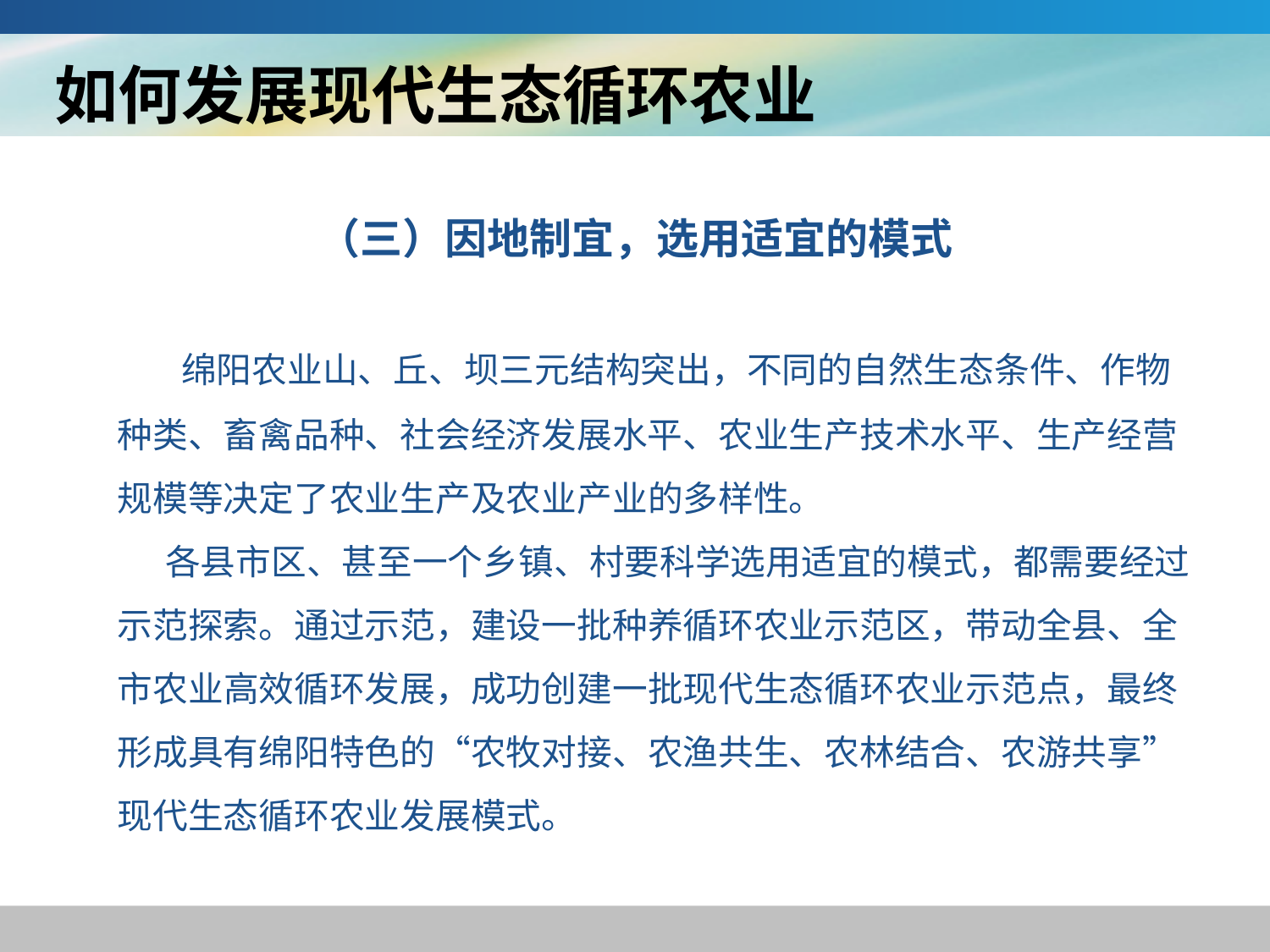

# 如何发展现代生态循环农业
（三）因地制宜，选用适宜的模式

      绵阳农业山、丘、坝三元结构突出，不同的自然生态条件、作物种类、畜禽品种、社会经济发展水平、农业生产技术水平、生产经营规模等决定了农业生产及农业产业的多样性。
     各县市区、甚至一个乡镇、村要科学选用适宜的模式，都需要经过示范探索。通过示范，建设一批种养循环农业示范区，带动全县、全市农业高效循环发展，成功创建一批现代生态循环农业示范点，最终形成具有绵阳特色的“农牧对接、农渔共生、农林结合、农游共享”现代生态循环农业发展模式。